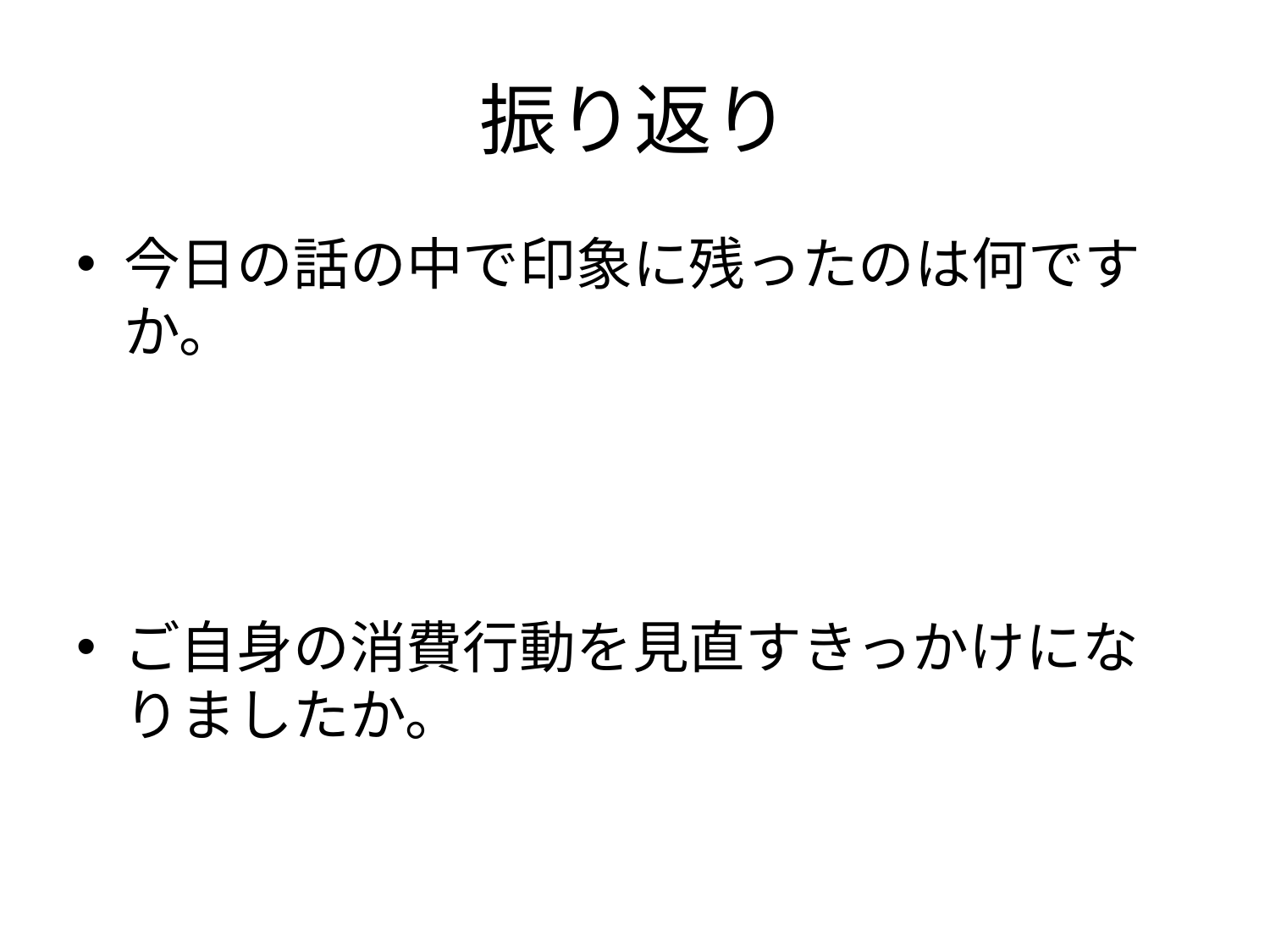

# 振り返り
今日の話の中で印象に残ったのは何ですか。

ご自身の消費行動を見直すきっかけになりましたか。